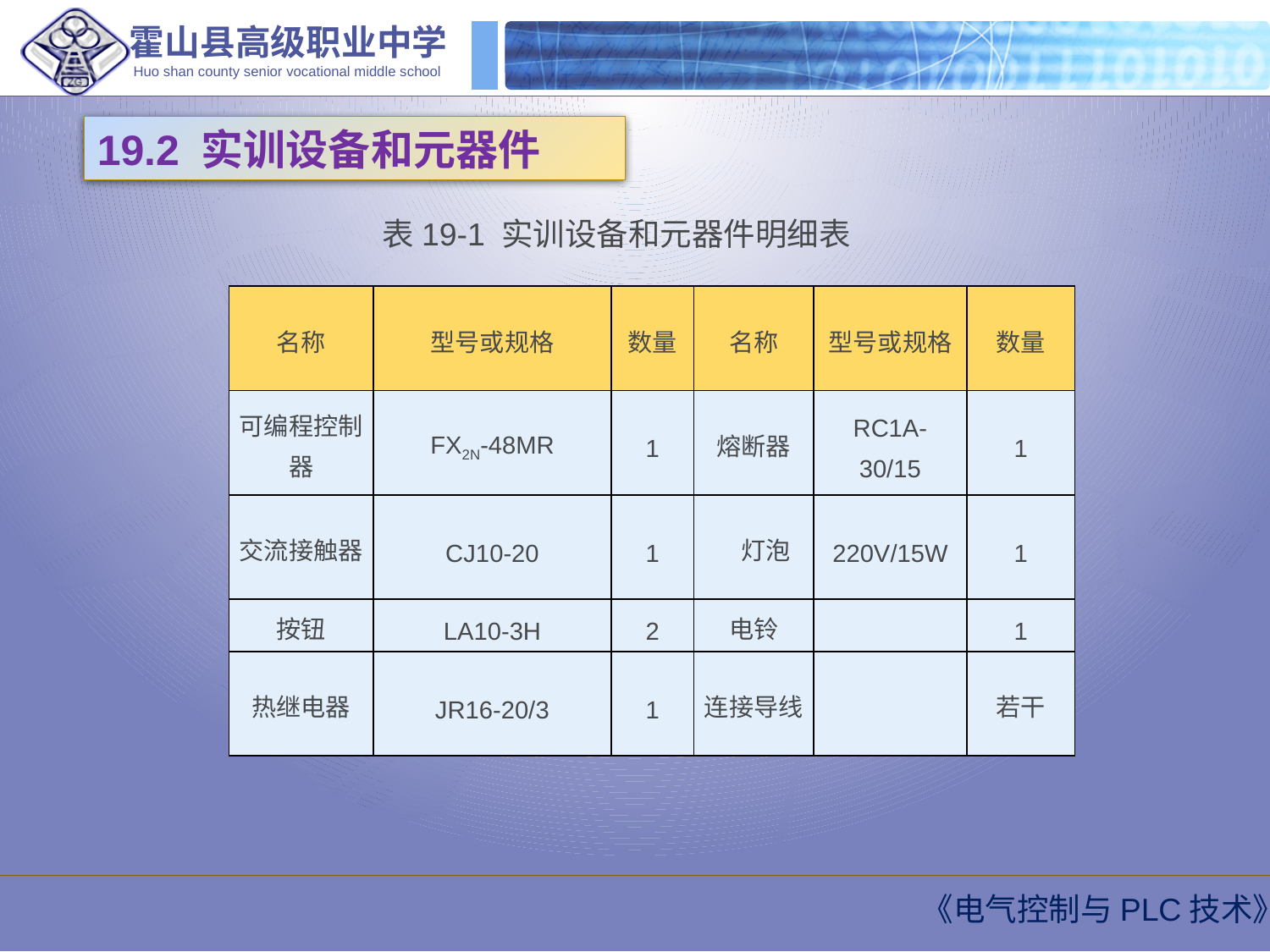

19.2 实训设备和元器件
表19-1 实训设备和元器件明细表
| 名称 | 型号或规格 | 数量 | 名称 | 型号或规格 | 数量 |
| --- | --- | --- | --- | --- | --- |
| 可编程控制器 | FX2N-48MR | 1 | 熔断器 | RC1A-30/15 | 1 |
| 交流接触器 | CJ10-20 | 1 | 灯泡 | 220V/15W | 1 |
| 按钮 | LA10-3H | 2 | 电铃 |  | 1 |
| 热继电器 | JR16-20/3 | 1 | 连接导线 |  | 若干 |